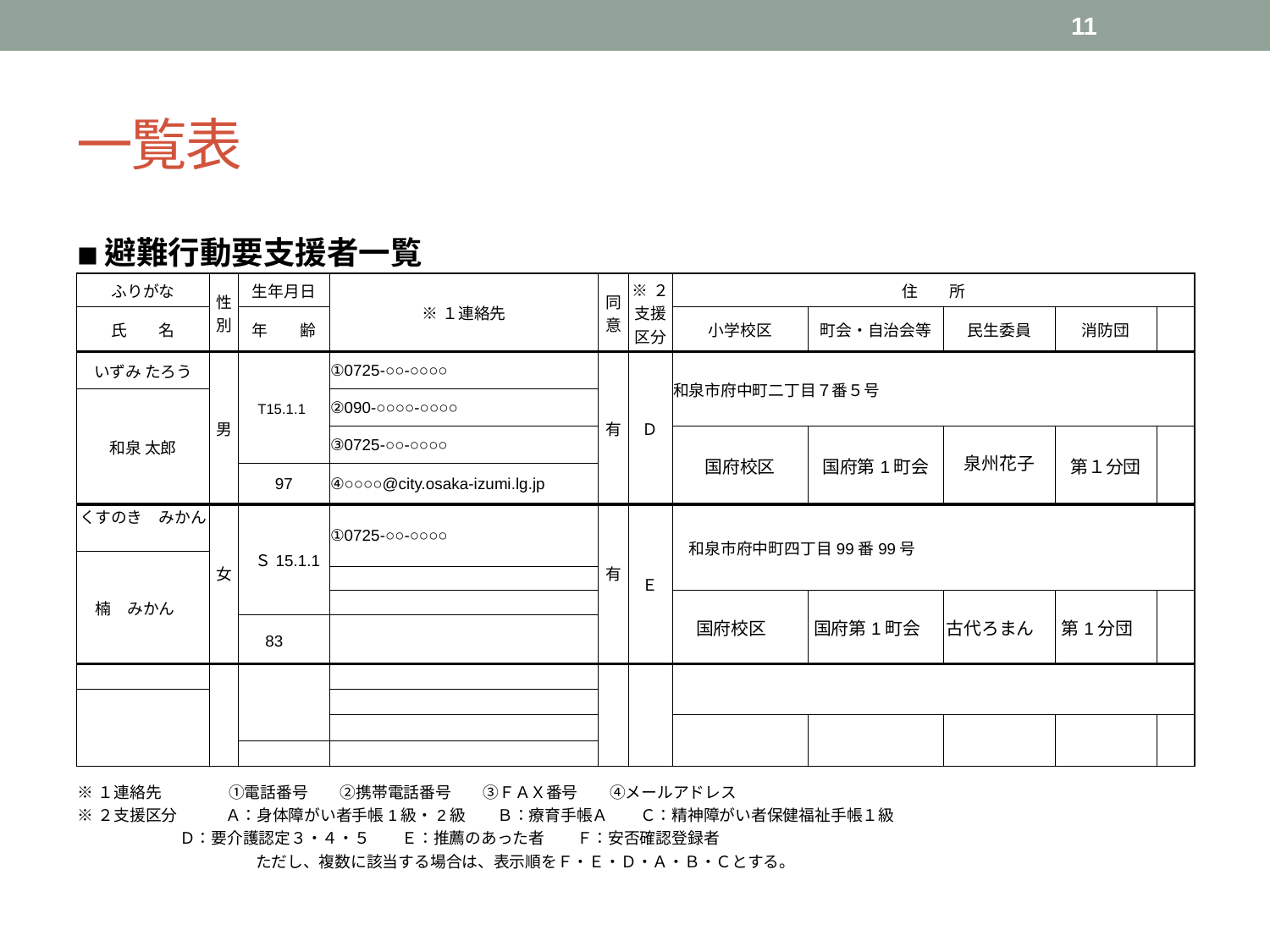

11
# 一覧表
| ■避難行動要支援者一覧 |  |  |  |  |  |  |  |  |  |  |  |  |  |
| --- | --- | --- | --- | --- | --- | --- | --- | --- | --- | --- | --- | --- | --- |
| ふりがな | 性 別 | 生年月日 | ※１連絡先 |  | 同 意 | ※２ 支援 区分 | 住　　所 |  |  |  |  |  |  |
| 氏　　名 |  | 年　　齢 |  |  |  |  | 小学校区 | 町会・自治会等 | 民生委員 |  | 消防団 |  |  |
| いずみ たろう | 男 | T15.1.1 | ①0725-○○-○○○○ |  | 有 | Ｄ | 和泉市府中町二丁目７番５号 |  |  |  |  |  |  |
| 和泉 太郎 |  |  | ②090-○○○○-○○○○ |  |  |  |  |  |  |  |  |  |  |
|  |  |  | ③0725-○○-○○○○ |  |  |  | 国府校区 | 国府第1町会 | 泉州花子 |  | 第１分団 |  |  |
|  |  | 97 | ④○○○○@city.osaka-izumi.lg.jp |  |  |  |  |  |  |  |  |  |  |
| くすのき　みかん | 女 | Ｓ15.1.1 | ①0725-○○-○○○○ |  | 有 | Ｅ | 和泉市府中町四丁目99番99号 |  |  |  |  |  |  |
| 楠　みかん |  |  |  |  |  |  |  |  |  |  |  |  |  |
|  |  |  |  |  |  |  |  |  |  |  |  |  |  |
|  |  |  |  |  |  |  | 国府校区 | 国府第1町会 | 古代ろまん |  | 第1分団 |  |  |
|  |  | 83 |  |  |  |  |  |  |  |  |  |  |  |
|  |  |  |  |  |  |  |  |  |  |  |  |  |  |
|  |  |  |  |  |  |  |  |  |  |  |  |  |  |
|  |  |  |  |  |  |  |  |  |  |  |  |  |  |
|  |  |  |  |  |  |  |  |  |  |  |  |  |  |
| ※１連絡先　　　 　①電話番号　　②携帯電話番号　　③ＦＡＸ番号　　④メールアドレス ※２支援区分　　　Ａ：身体障がい者手帳1級・2級　　Ｂ：療育手帳Ａ　　Ｃ：精神障がい者保健福祉手帳１級　　 　 Ｄ：要介護認定３・４・５　　Ｅ：推薦のあった者　　Ｆ：安否確認登録者 　　　　 　　　　　　　ただし、複数に該当する場合は、表示順をＦ・Ｅ・Ｄ・Ａ・Ｂ・Ｃとする。 |  |  |  |  |  |  |  |  |  |  |  |  |  |
|  |  |  |  |  |  |  |  |  |  |  |  |  |  |